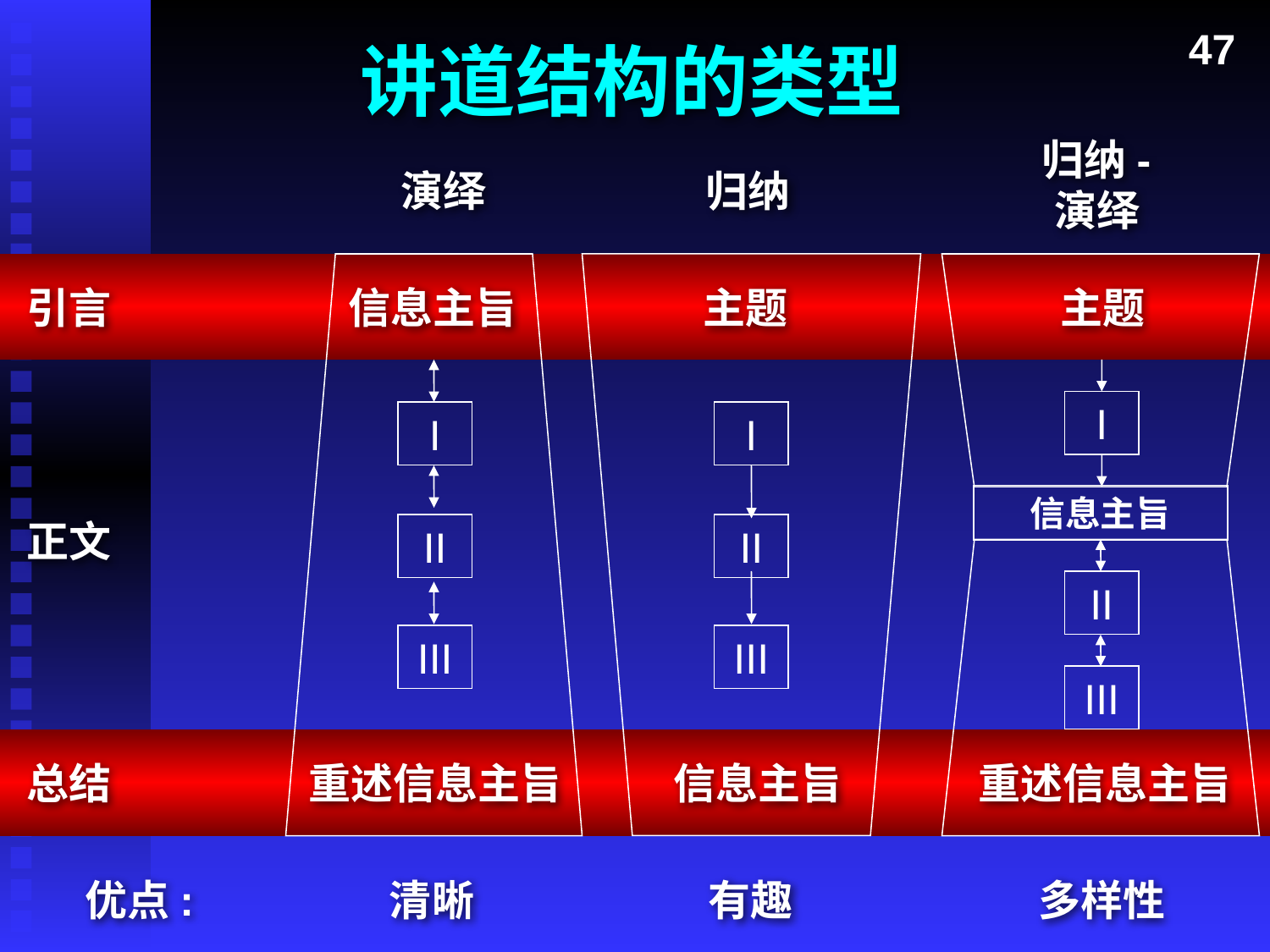

# 讲道结构的类型
47
归纳-
演绎
演绎
归纳

引言
信息主旨
主题
主题

I
I
I

信息主旨
正文
II
II

II

III
III

III

总结
重述信息主旨
信息主旨
重述信息主旨
优点:
清晰
有趣
多样性